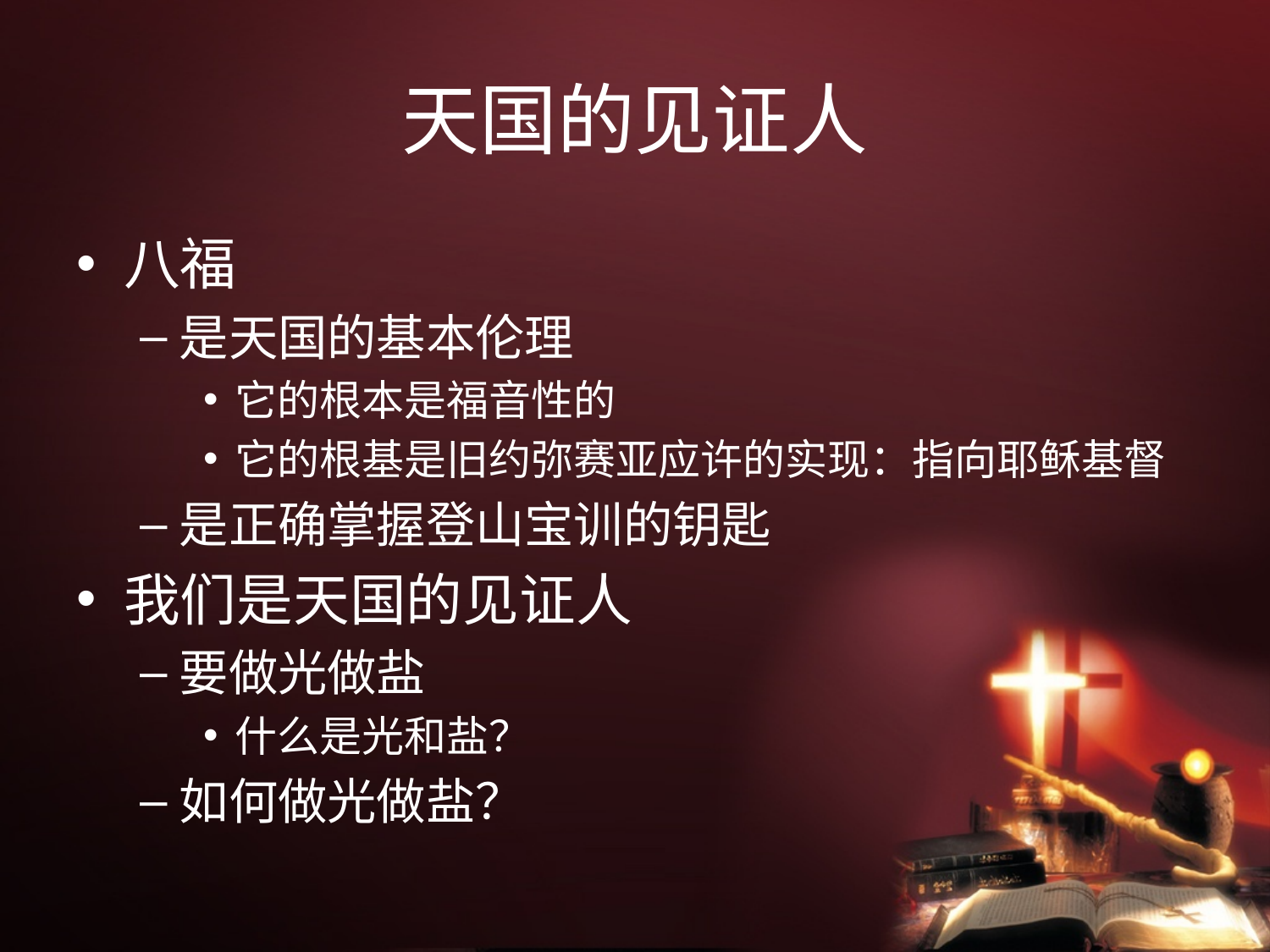

# 天国的见证人
八福
是天国的基本伦理
它的根本是福音性的
它的根基是旧约弥赛亚应许的实现：指向耶稣基督
是正确掌握登山宝训的钥匙
我们是天国的见证人
要做光做盐
什么是光和盐？
如何做光做盐？